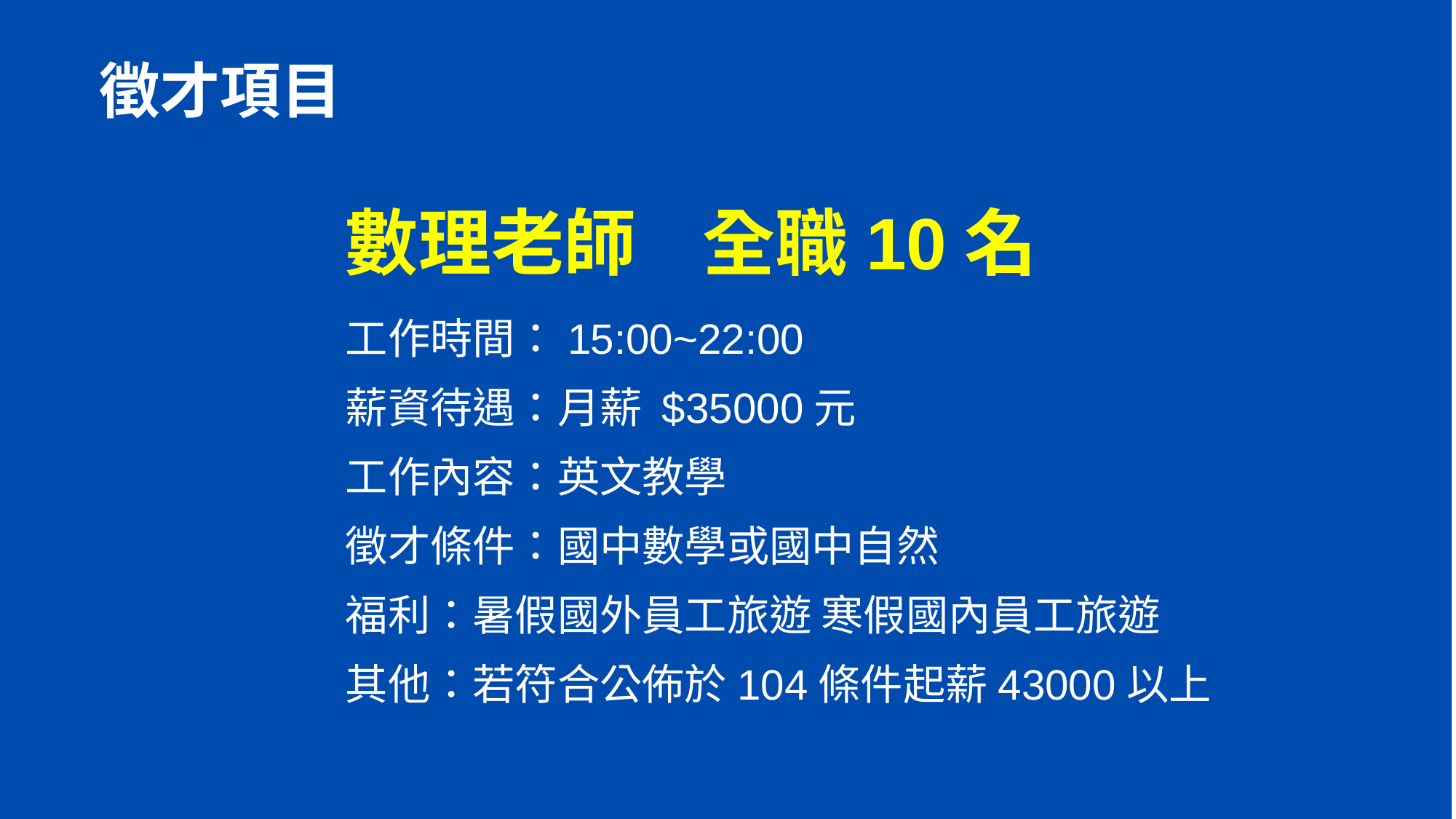

徵才項目
數理老師    全職10名
工作時間：15:00~22:00
薪資待遇：月薪 $35000元
工作內容：英文教學
徵才條件：國中數學或國中自然
福利：暑假國外員工旅遊 寒假國內員工旅遊
其他：若符合公佈於104條件起薪43000以上